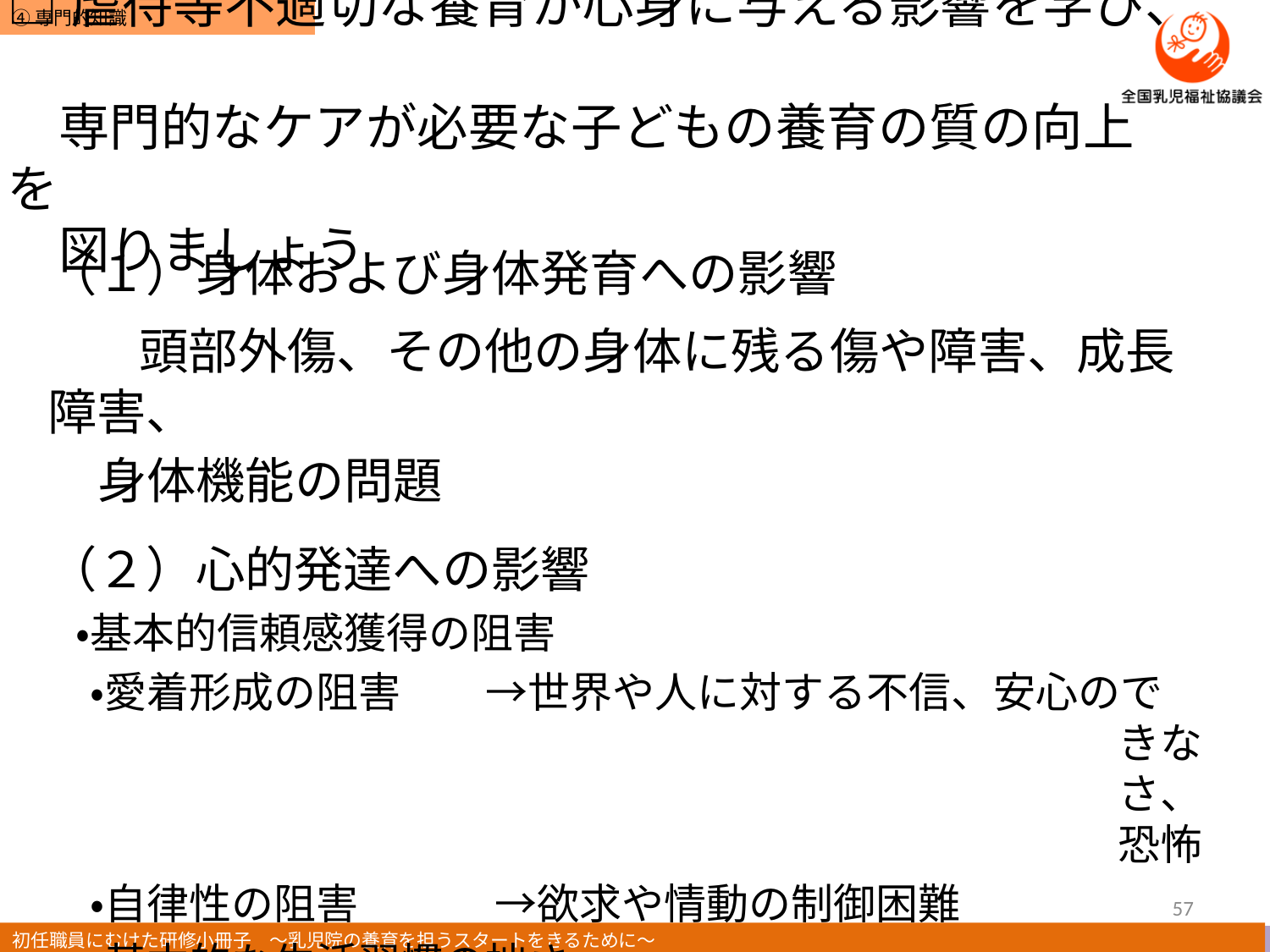

# □虐待等不適切な養育が心身に与える影響を学び、 　専門的なケアが必要な子どもの養育の質の向上を 　図りましょう
（１）身体および身体発育への影響
　　頭部外傷、その他の身体に残る傷や障害、成長障害、
身体機能の問題

（２）心的発達への影響
　・基本的信頼感獲得の阻害
　・愛着形成の阻害　　→世界や人に対する不信、安心のできなさ、恐怖
　・自律性の阻害　　　 →欲求や情動の制御困難
　・基本的な生活習慣の拙さ、
   ・社会性の発達の阻害
57